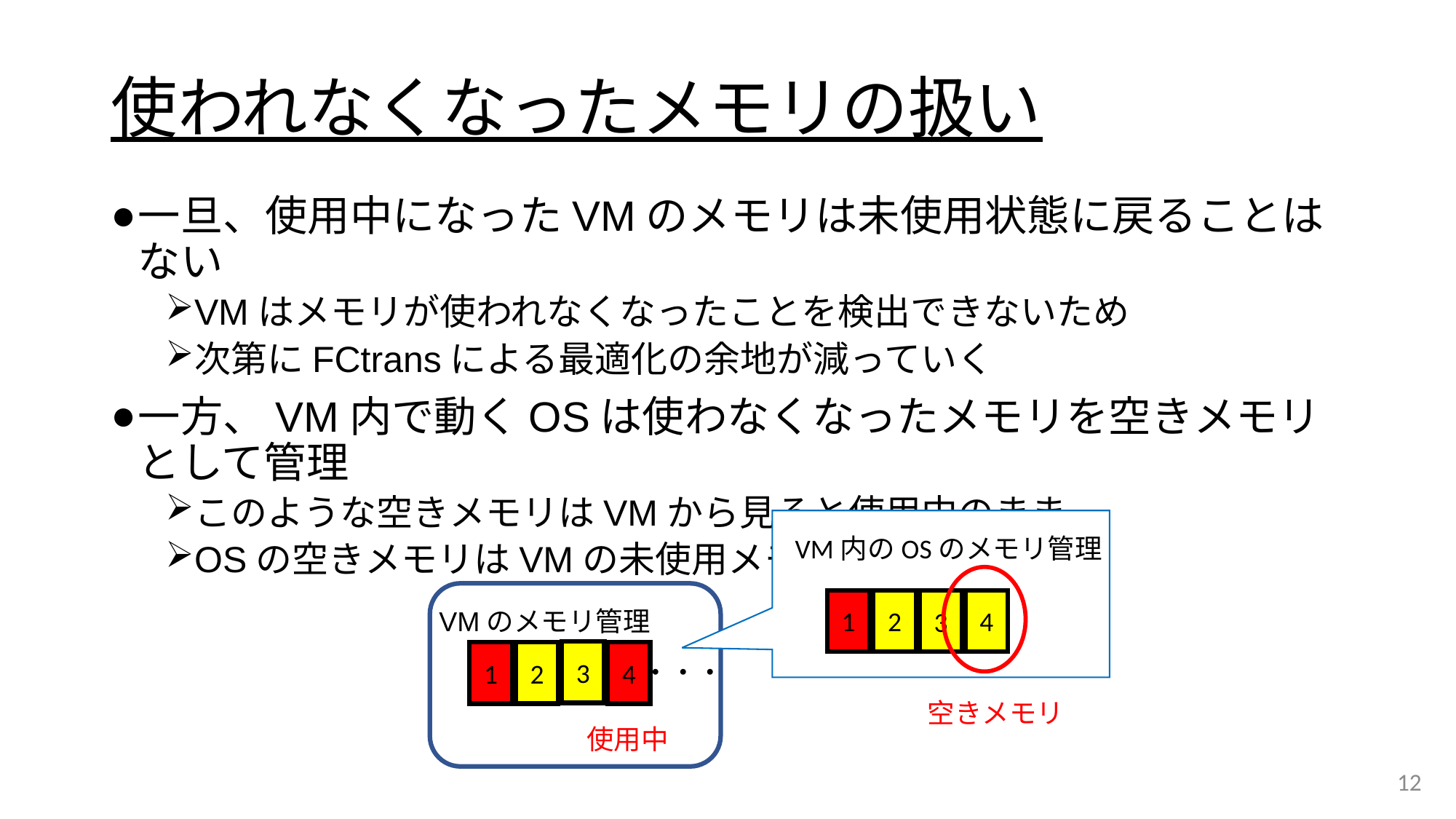

# 使われなくなったメモリの扱い
一旦、使用中になったVMのメモリは未使用状態に戻ることはない
VMはメモリが使われなくなったことを検出できないため
次第にFCtransによる最適化の余地が減っていく
一方、VM内で動くOSは使わなくなったメモリを空きメモリとして管理
このような空きメモリはVMから見ると使用中のまま
OSの空きメモリはVMの未使用メモリとして扱うべき

VM内のOSのメモリ管理
4
1
2
3

VMのメモリ管理
3
4
1
2
・・・
空きメモリ
使用中
12